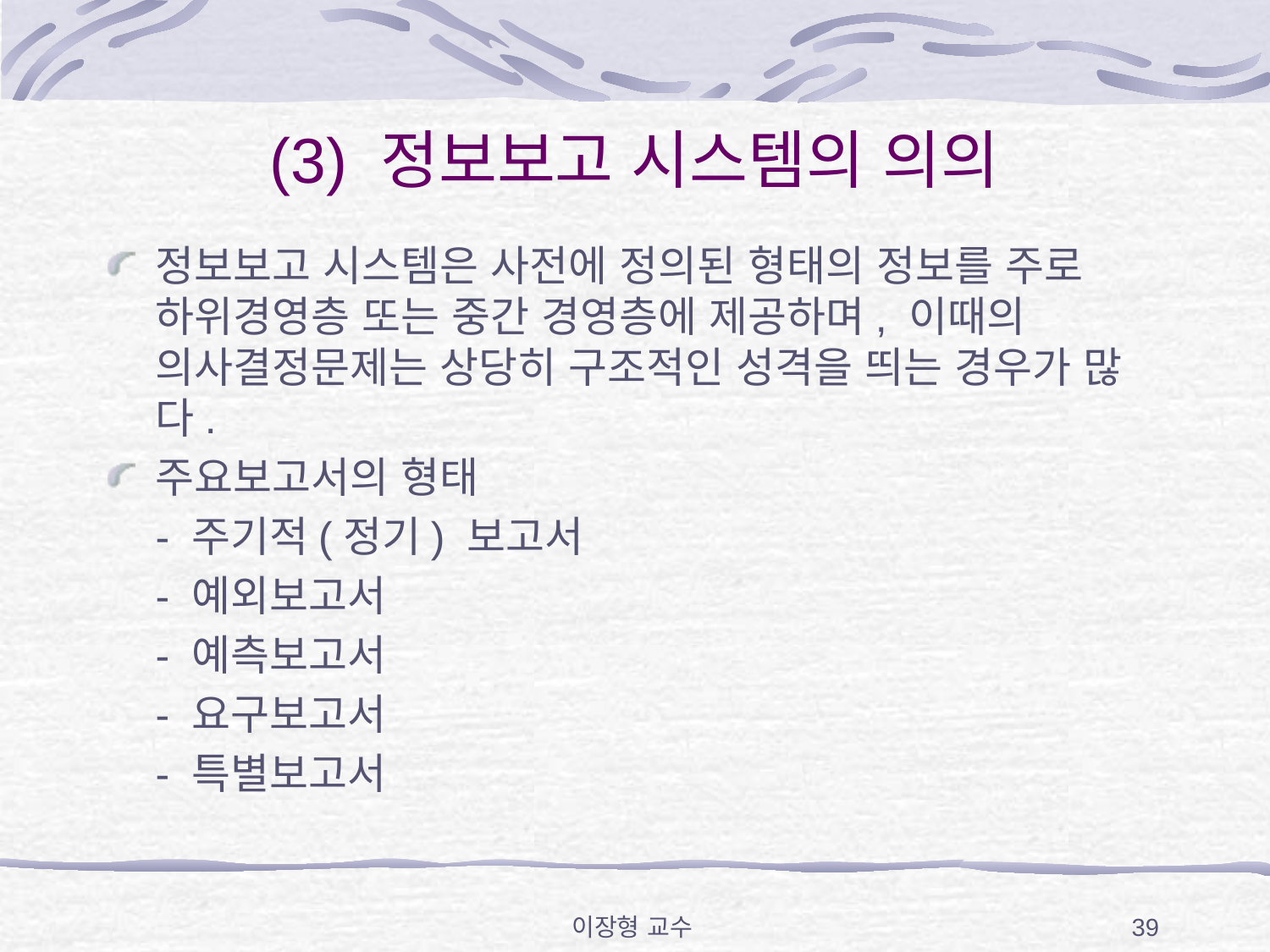

# (3) 정보보고 시스템의 의의
정보보고 시스템은 사전에 정의된 형태의 정보를 주로 하위경영층 또는 중간 경영층에 제공하며, 이때의 의사결정문제는 상당히 구조적인 성격을 띄는 경우가 많다.
주요보고서의 형태
    - 주기적(정기) 보고서
    - 예외보고서
    - 예측보고서
    - 요구보고서
    - 특별보고서
이장형 교수
39